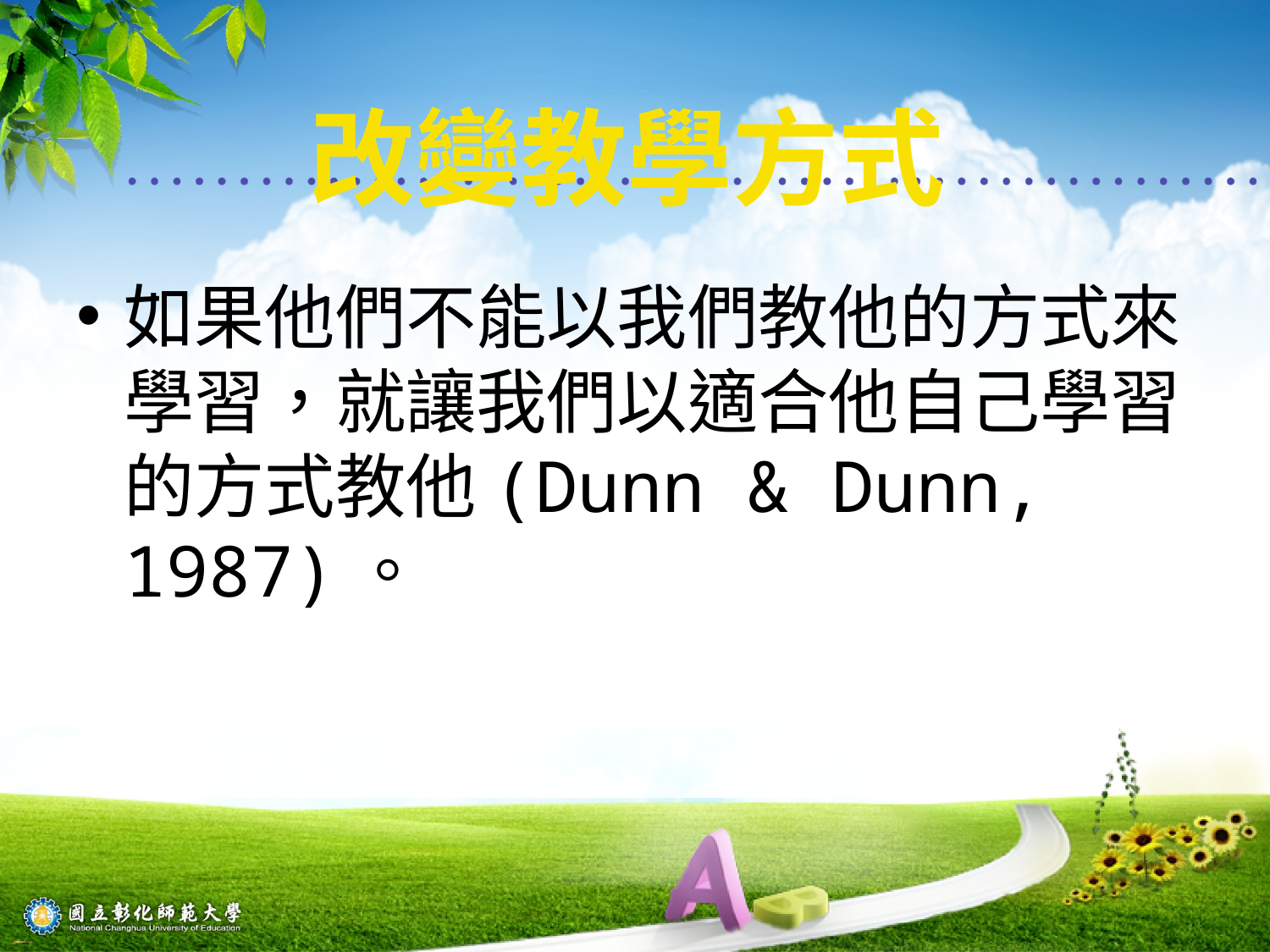

# 改變教學方式
如果他們不能以我們教他的方式來學習，就讓我們以適合他自己學習的方式教他(Dunn & Dunn, 1987)。